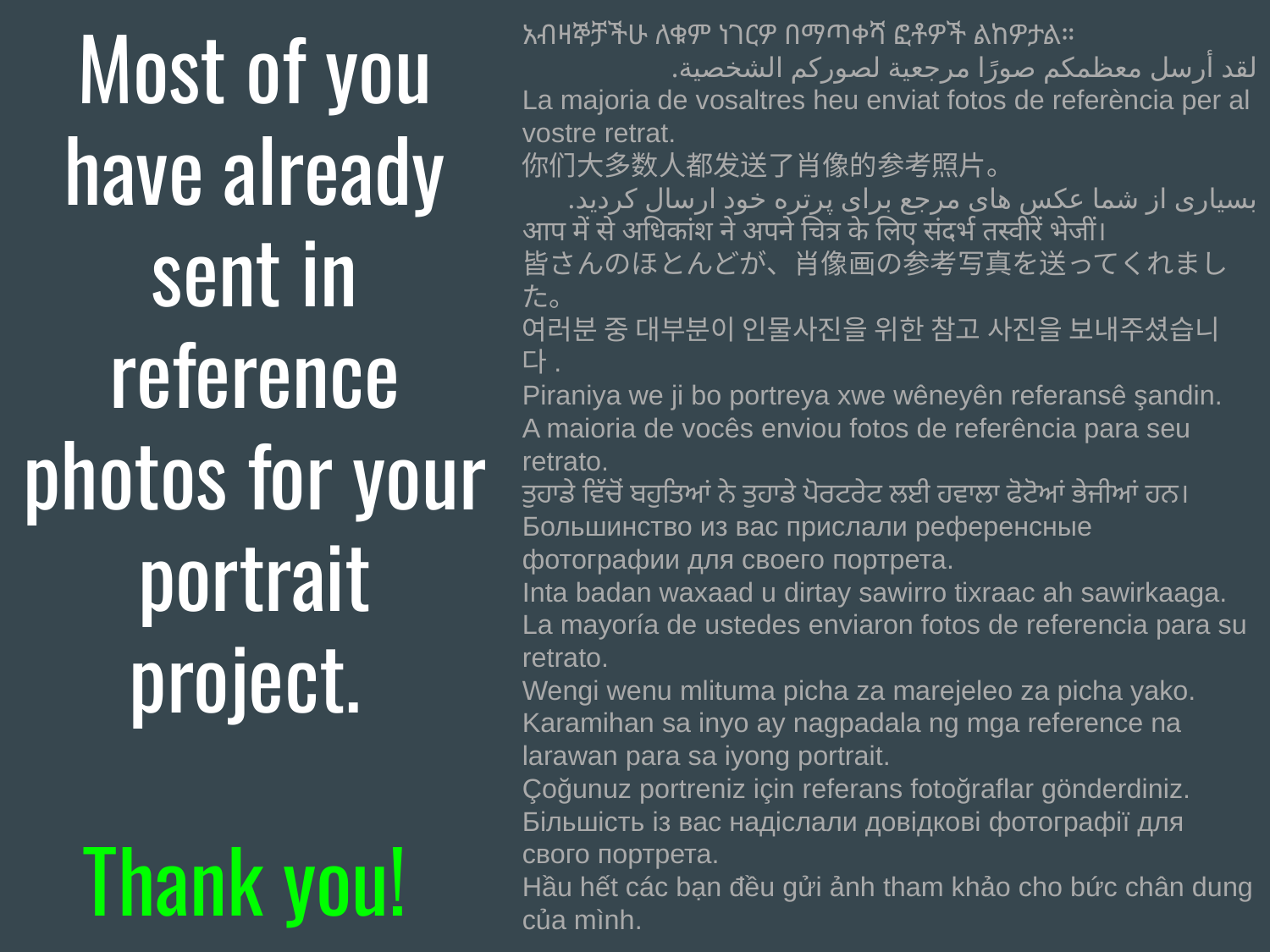

Most of you have already sent in reference photos for your portrait project.

Thank you!
አብዛኞቻችሁ ለቁም ነገርዎ በማጣቀሻ ፎቶዎች ልከዎታል።
لقد أرسل معظمكم صورًا مرجعية لصوركم الشخصية.
La majoria de vosaltres heu enviat fotos de referència per al vostre retrat.
你们大多数人都发送了肖像的参考照片。
بسیاری از شما عکس های مرجع برای پرتره خود ارسال کردید.
आप में से अधिकांश ने अपने चित्र के लिए संदर्भ तस्वीरें भेजीं।
皆さんのほとんどが、肖像画の参考写真を送ってくれました。
여러분 중 대부분이 인물사진을 위한 참고 사진을 보내주셨습니다.
Piraniya we ji bo portreya xwe wêneyên referansê şandin.
A maioria de vocês enviou fotos de referência para seu retrato.
ਤੁਹਾਡੇ ਵਿੱਚੋਂ ਬਹੁਤਿਆਂ ਨੇ ਤੁਹਾਡੇ ਪੋਰਟਰੇਟ ਲਈ ਹਵਾਲਾ ਫੋਟੋਆਂ ਭੇਜੀਆਂ ਹਨ।
Большинство из вас прислали референсные фотографии для своего портрета.
Inta badan waxaad u dirtay sawirro tixraac ah sawirkaaga.
La mayoría de ustedes enviaron fotos de referencia para su retrato.
Wengi wenu mlituma picha za marejeleo za picha yako.
Karamihan sa inyo ay nagpadala ng mga reference na larawan para sa iyong portrait.
Çoğunuz portreniz için referans fotoğraflar gönderdiniz.
Більшість із вас надіслали довідкові фотографії для свого портрета.
Hầu hết các bạn đều gửi ảnh tham khảo cho bức chân dung của mình.